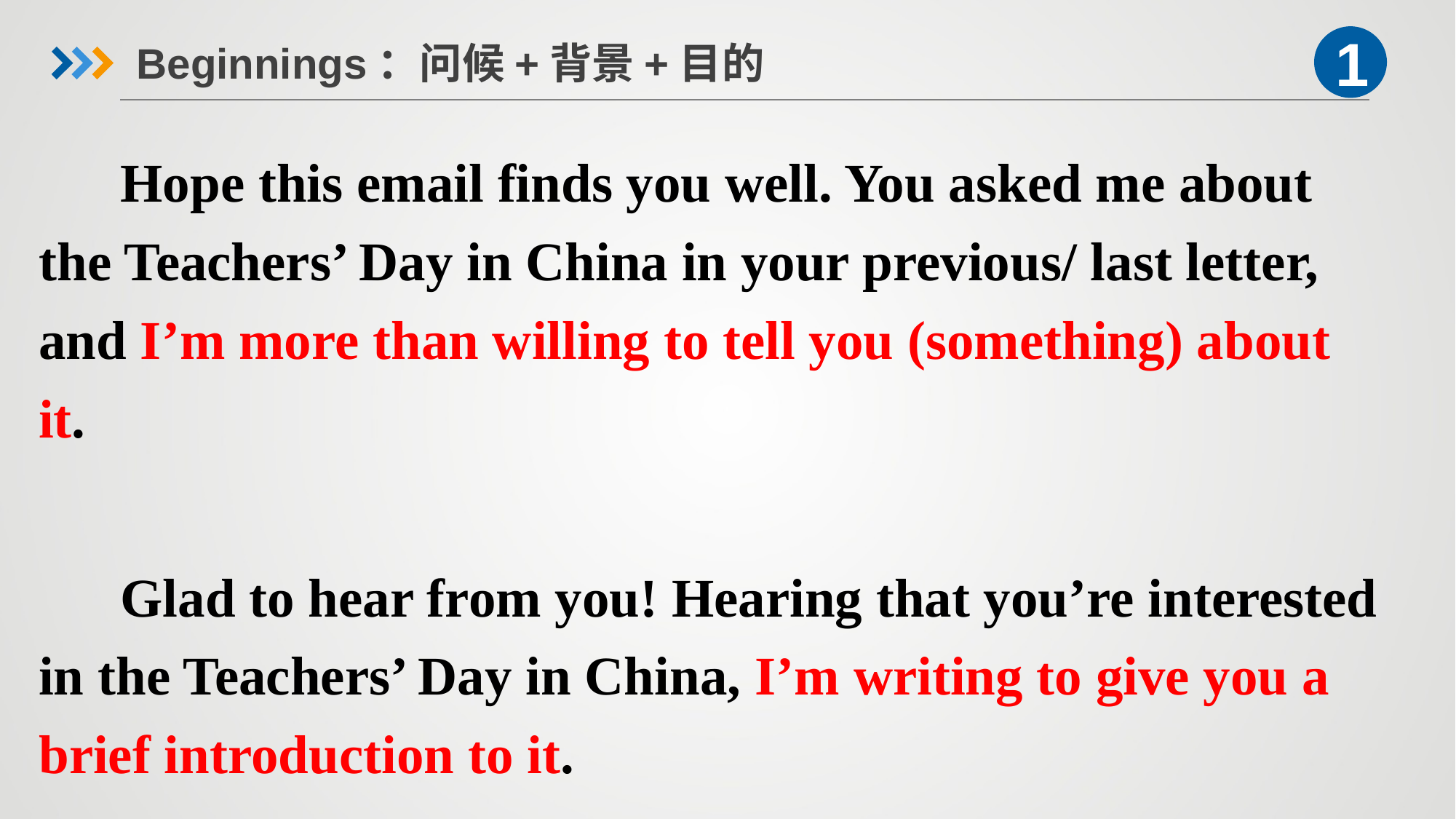

1
Beginnings：问候+背景+目的
      Hope this email finds you well. You asked me about the Teachers’ Day in China in your previous/ last letter, and I’m more than willing to tell you (something) about it.

      Glad to hear from you! Hearing that you’re interested in the Teachers’ Day in China, I’m writing to give you a brief introduction to it.